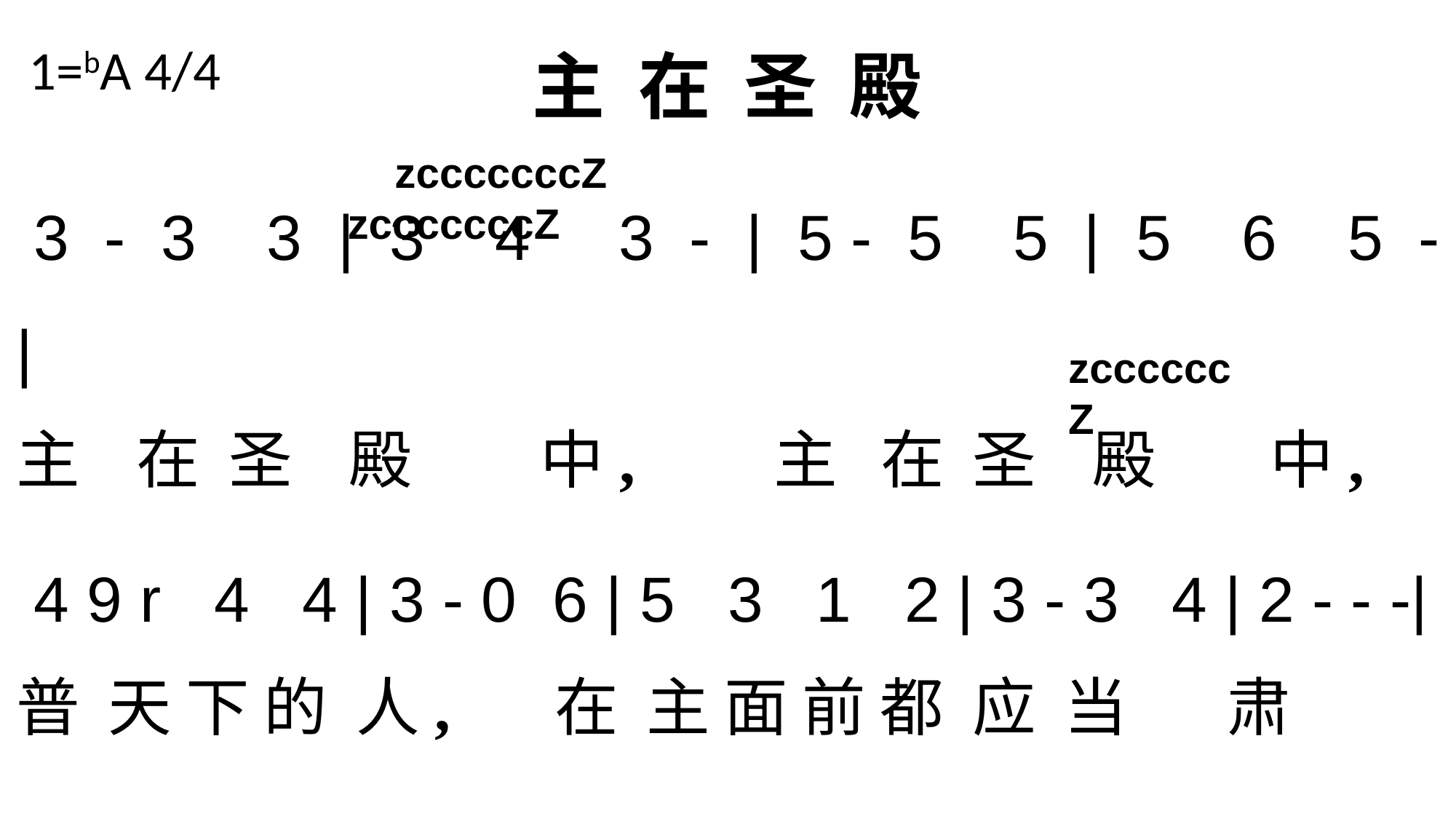

# 主  在  圣  殿
1=bA 4/4
    zcccccccZ                                                          zcccccccZ
 3  -  3    3  |  3    4     3  -  |  5 -  5    5  |  5    6    5  - |
主    在  圣    殿         中,       主   在  圣    殿        中,
 4 9 r   4   4 | 3 - 0  6 | 5   3   1   2 | 3 - 3   4 | 2 - - -|
普  天 下 的  人,     在  主 面 前 都  应  当       肃
 1- 0 1 | 1- 0 1 | 1- 0 1 | 1- & - | 1- - - \1---|1---\
静,   肃  静,   肃  静,   应  当 肃     静。      阿     们！
zccccccZ